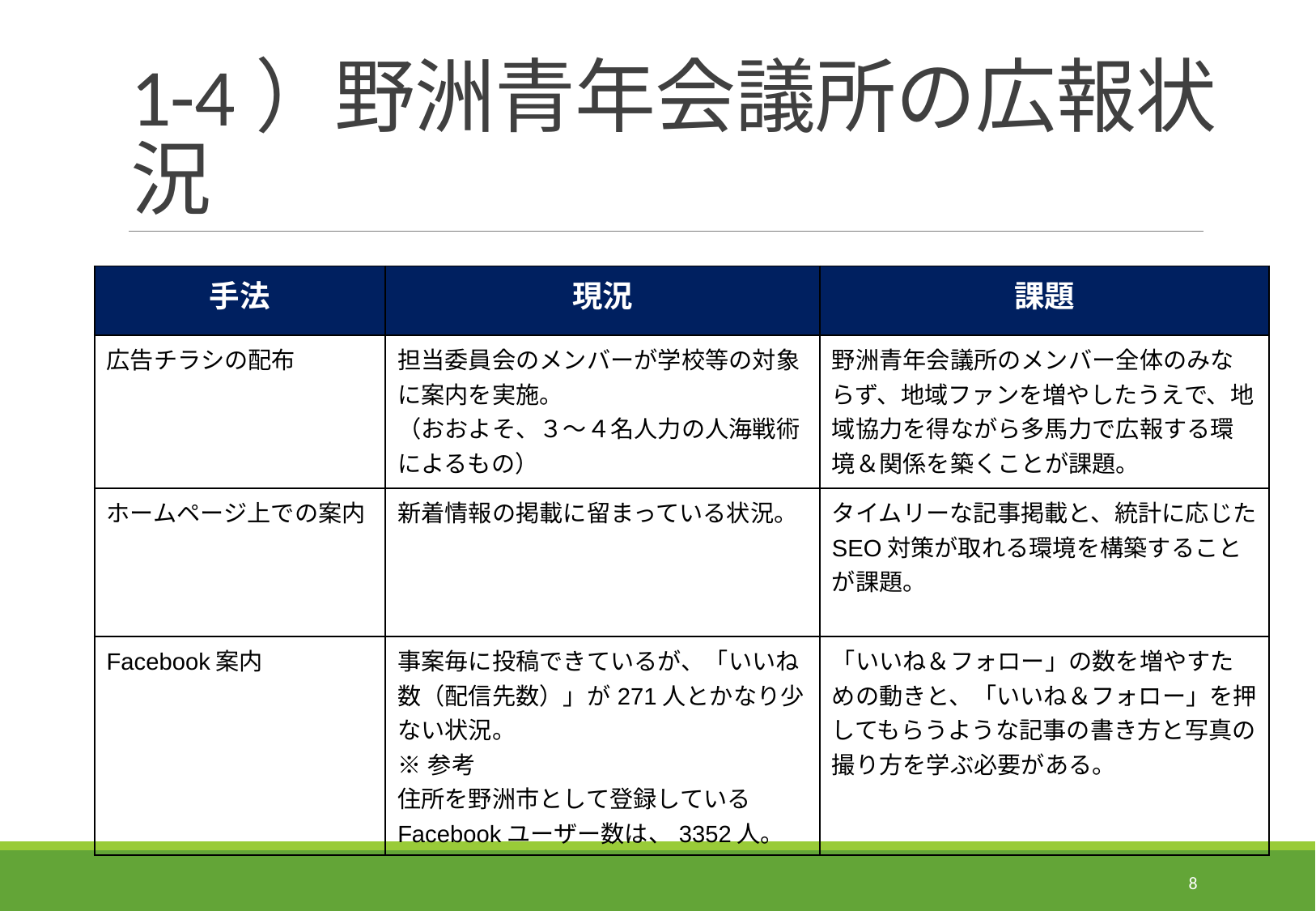

# 1-4）野洲青年会議所の広報状況
| 手法 | 現況 | 課題 |
| --- | --- | --- |
| 広告チラシの配布 | 担当委員会のメンバーが学校等の対象に案内を実施。 （おおよそ、３～４名人力の人海戦術によるもの） | 野洲青年会議所のメンバー全体のみならず、地域ファンを増やしたうえで、地域協力を得ながら多馬力で広報する環境＆関係を築くことが課題。 |
| ホームページ上での案内 | 新着情報の掲載に留まっている状況。 | タイムリーな記事掲載と、統計に応じたSEO対策が取れる環境を構築することが課題。 |
| Facebook案内 | 事案毎に投稿できているが、「いいね数（配信先数）」が271人とかなり少ない状況。 ※参考 住所を野洲市として登録しているFacebookユーザー数は、3352人。 | 「いいね＆フォロー」の数を増やすための動きと、「いいね＆フォロー」を押してもらうような記事の書き方と写真の撮り方を学ぶ必要がある。 |
8